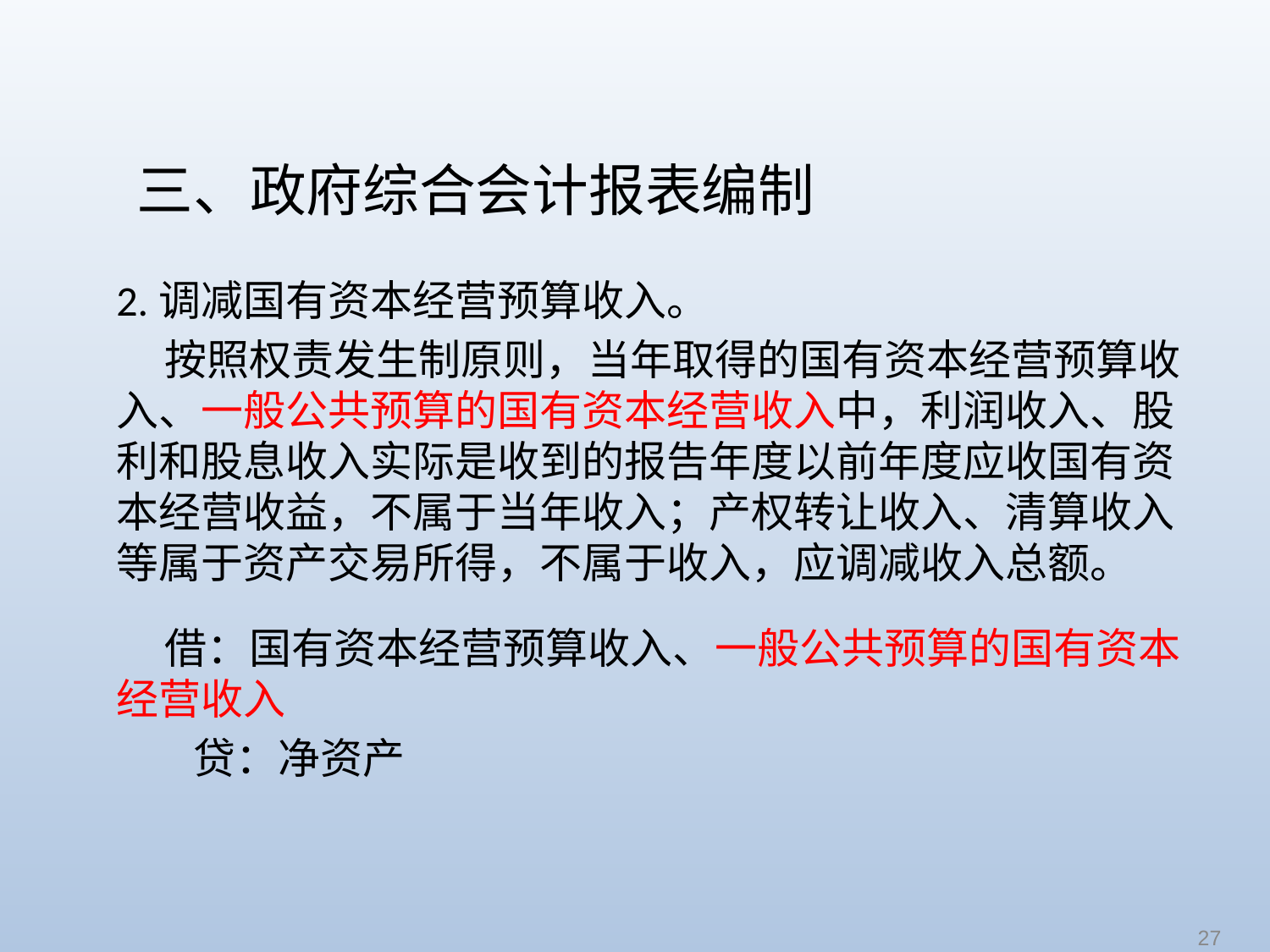

# 三、政府综合会计报表编制
2.调减国有资本经营预算收入。
    按照权责发生制原则，当年取得的国有资本经营预算收入、一般公共预算的国有资本经营收入中，利润收入、股利和股息收入实际是收到的报告年度以前年度应收国有资本经营收益，不属于当年收入；产权转让收入、清算收入等属于资产交易所得，不属于收入，应调减收入总额。

    借：国有资本经营预算收入、一般公共预算的国有资本经营收入
       贷：净资产
27